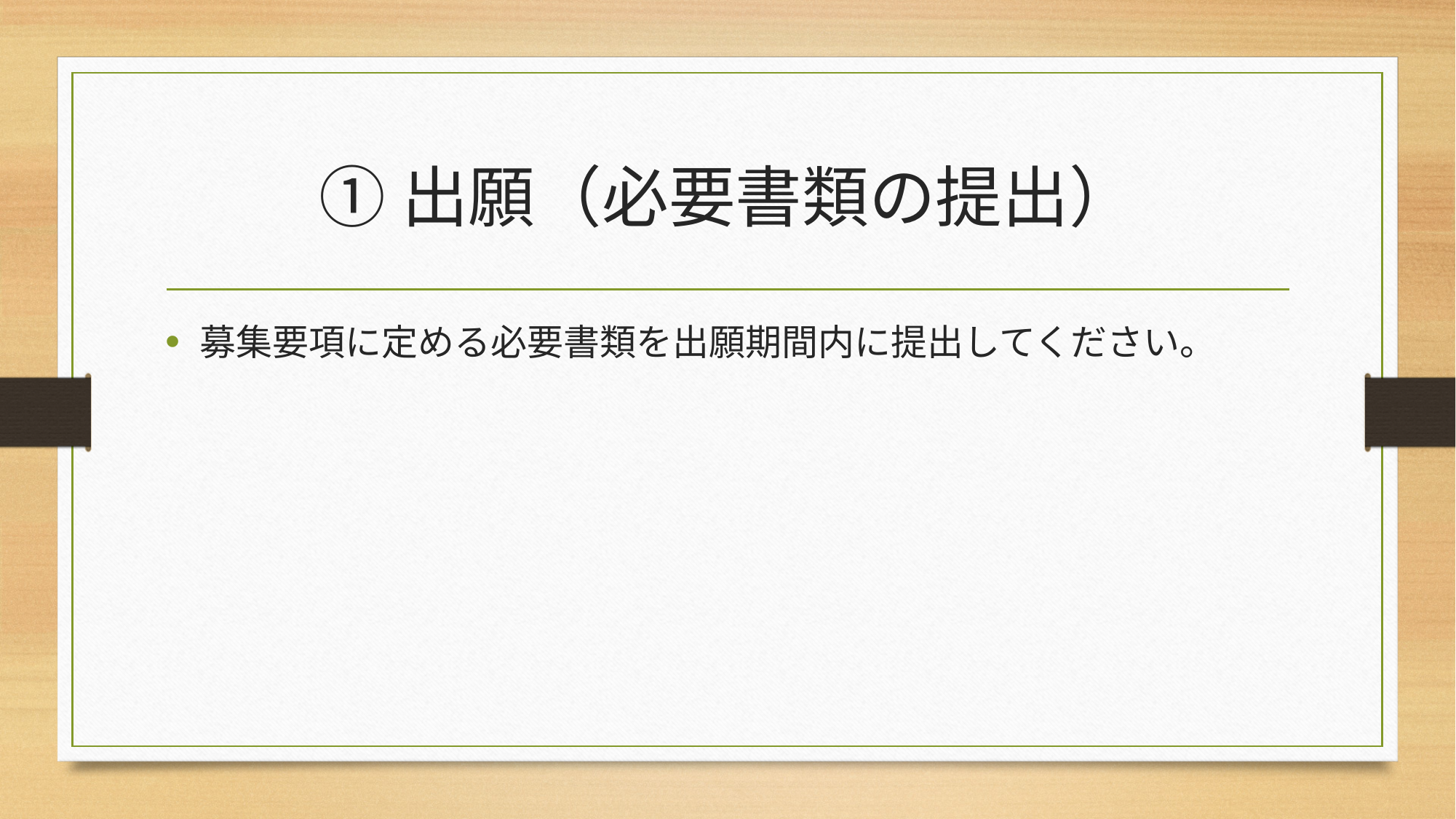

# ①出願（必要書類の提出）
募集要項に定める必要書類を出願期間内に提出してください。